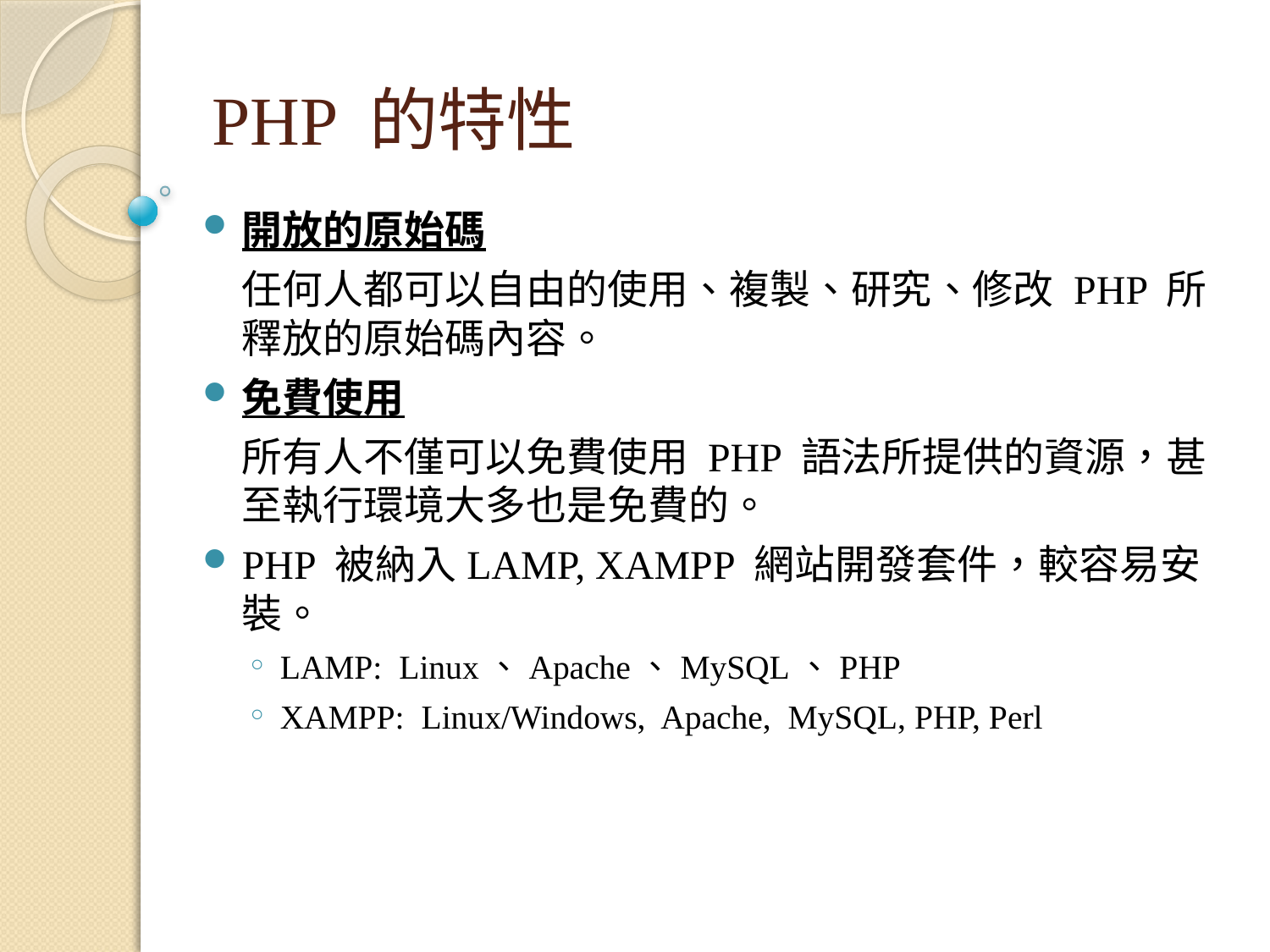

PHP 的特性
開放的原始碼
	任何人都可以自由的使用、複製、研究、修改 PHP 所釋放的原始碼內容。
免費使用
	所有人不僅可以免費使用 PHP 語法所提供的資源，甚至執行環境大多也是免費的。
PHP 被納入LAMP, XAMPP 網站開發套件，較容易安裝。
LAMP:  Linux、Apache、MySQL、PHP
XAMPP:  Linux/Windows,  Apache,  MySQL, PHP, Perl